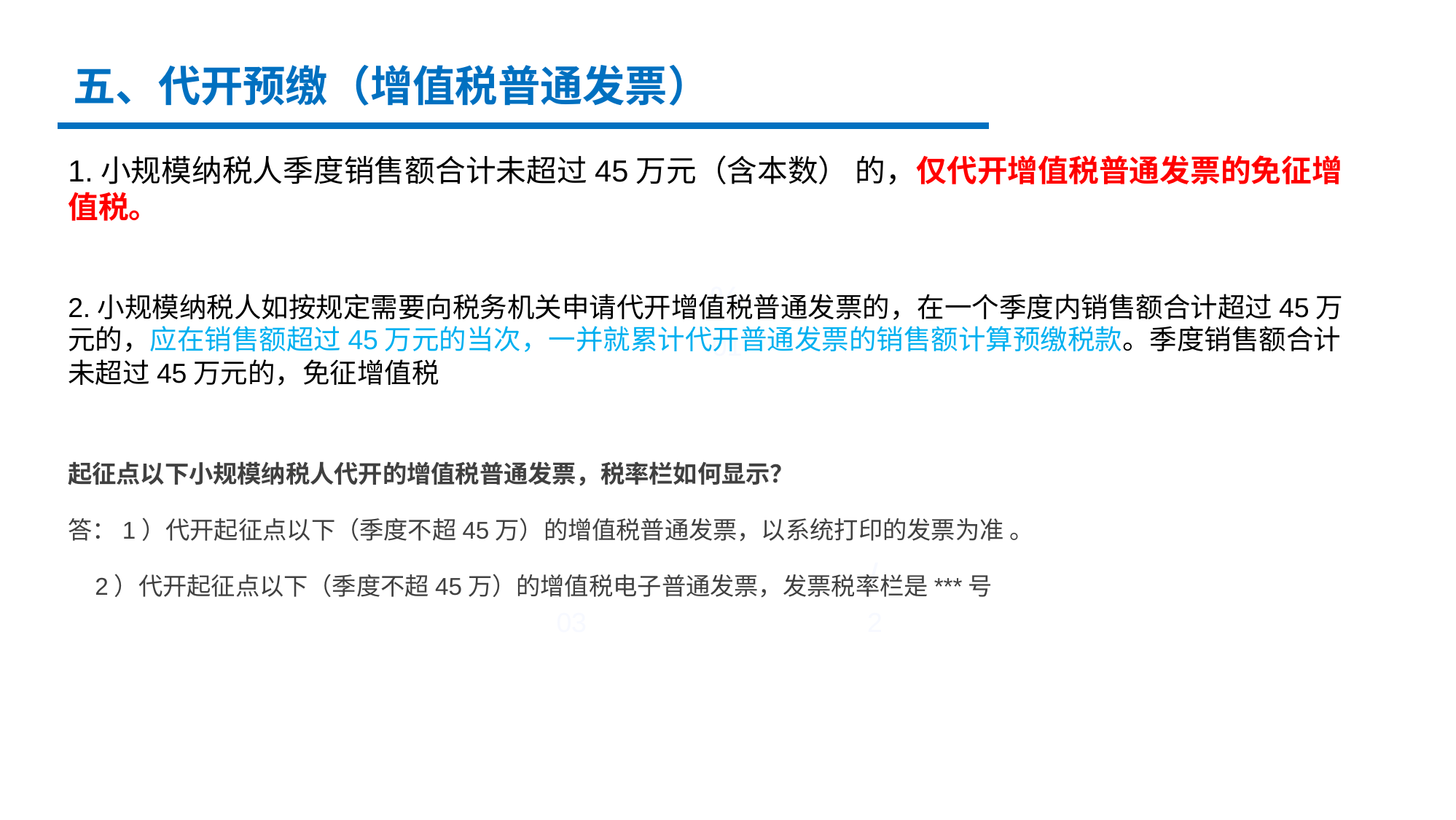

五、代开预缴（增值税普通发票）
1.小规模纳税人季度销售额合计未超过45万元（含本数） 的，仅代开增值税普通发票的免征增值税。

2.小规模纳税人如按规定需要向税务机关申请代开增值税普通发票的，在一个季度内销售额合计超过45万元的，应在销售额超过45万元的当次，一并就累计代开普通发票的销售额计算预缴税款。季度销售额合计未超过45万元的，免征增值税

起征点以下小规模纳税人代开的增值税普通发票，税率栏如何显示？
答：1）代开起征点以下（季度不超45万）的增值税普通发票，以系统打印的发票为准 。
    2）代开起征点以下（季度不超45万）的增值税电子普通发票，发票税率栏是***号
%
01

/
03
2